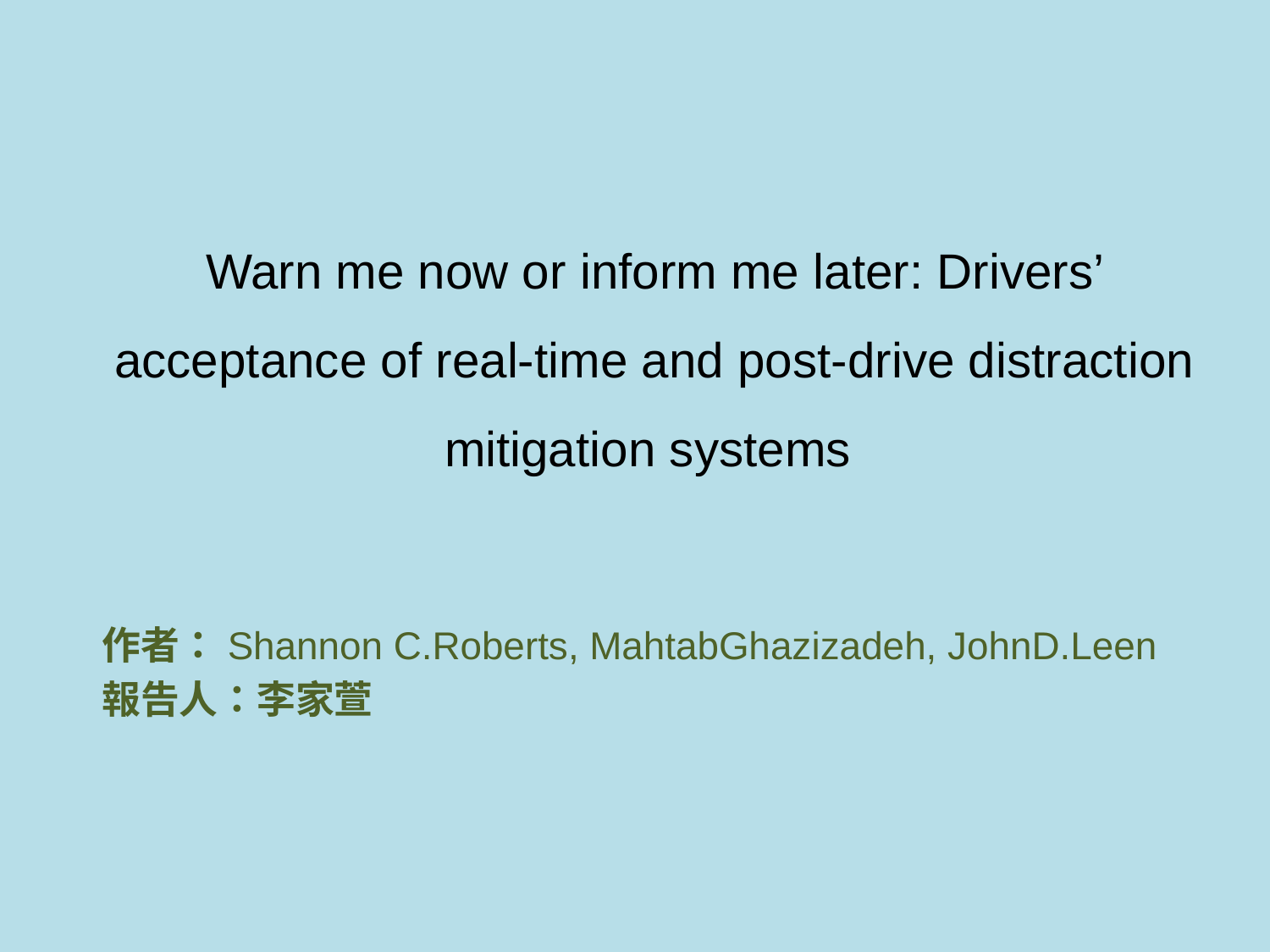

# Warn me now or inform me later: Drivers’ acceptance of real-time and post-drive distraction mitigation systems
作者：Shannon C.Roberts, MahtabGhazizadeh, JohnD.Leen
報告人：李家萱